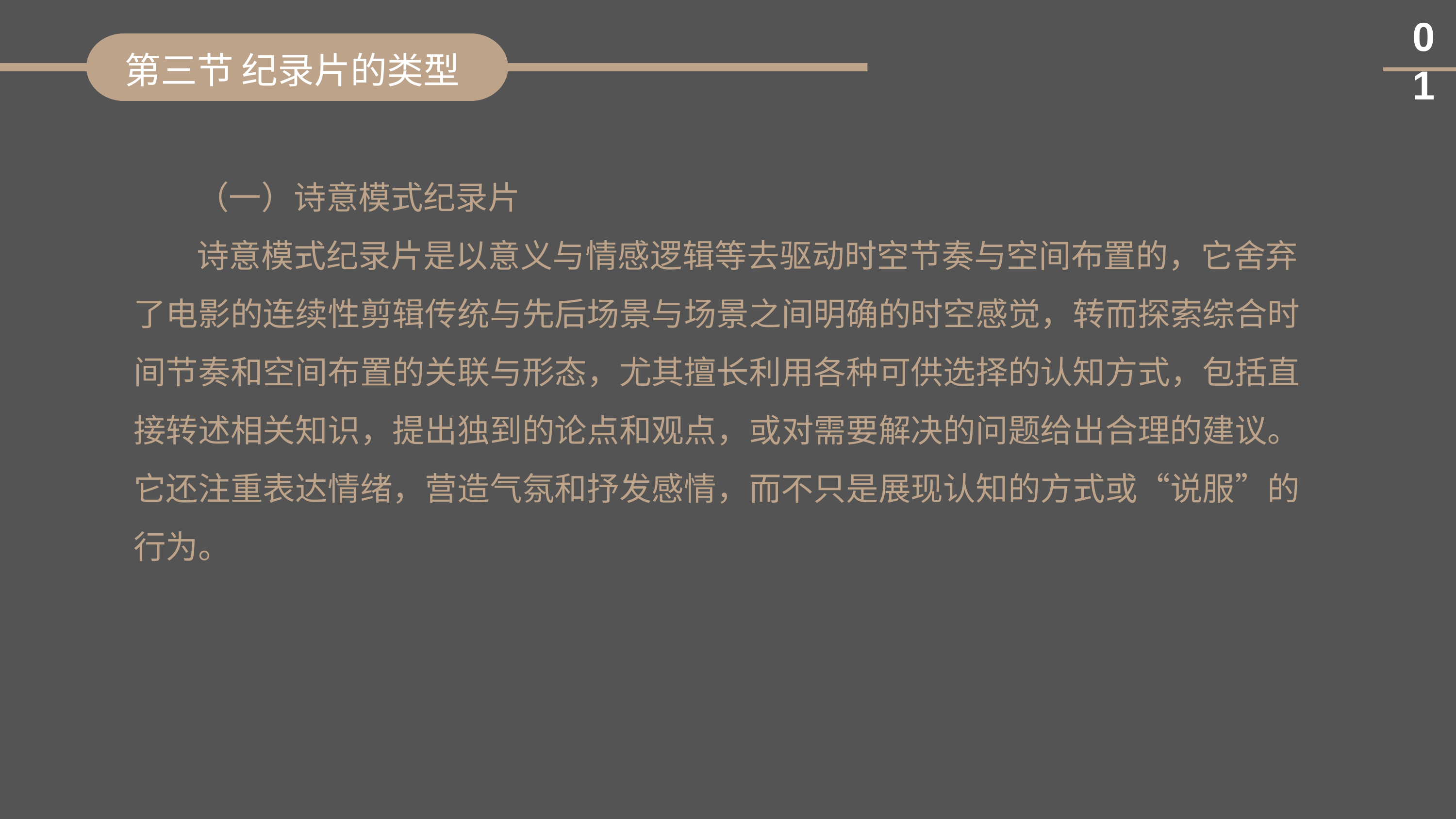

01

第三节 纪录片的类型

（一）诗意模式纪录片
诗意模式纪录片是以意义与情感逻辑等去驱动时空节奏与空间布置的，它舍弃了电影的连续性剪辑传统与先后场景与场景之间明确的时空感觉，转而探索综合时间节奏和空间布置的关联与形态，尤其擅长利用各种可供选择的认知方式，包括直接转述相关知识，提出独到的论点和观点，或对需要解决的问题给出合理的建议。它还注重表达情绪，营造气氛和抒发感情，而不只是展现认知的方式或“说服”的行为。